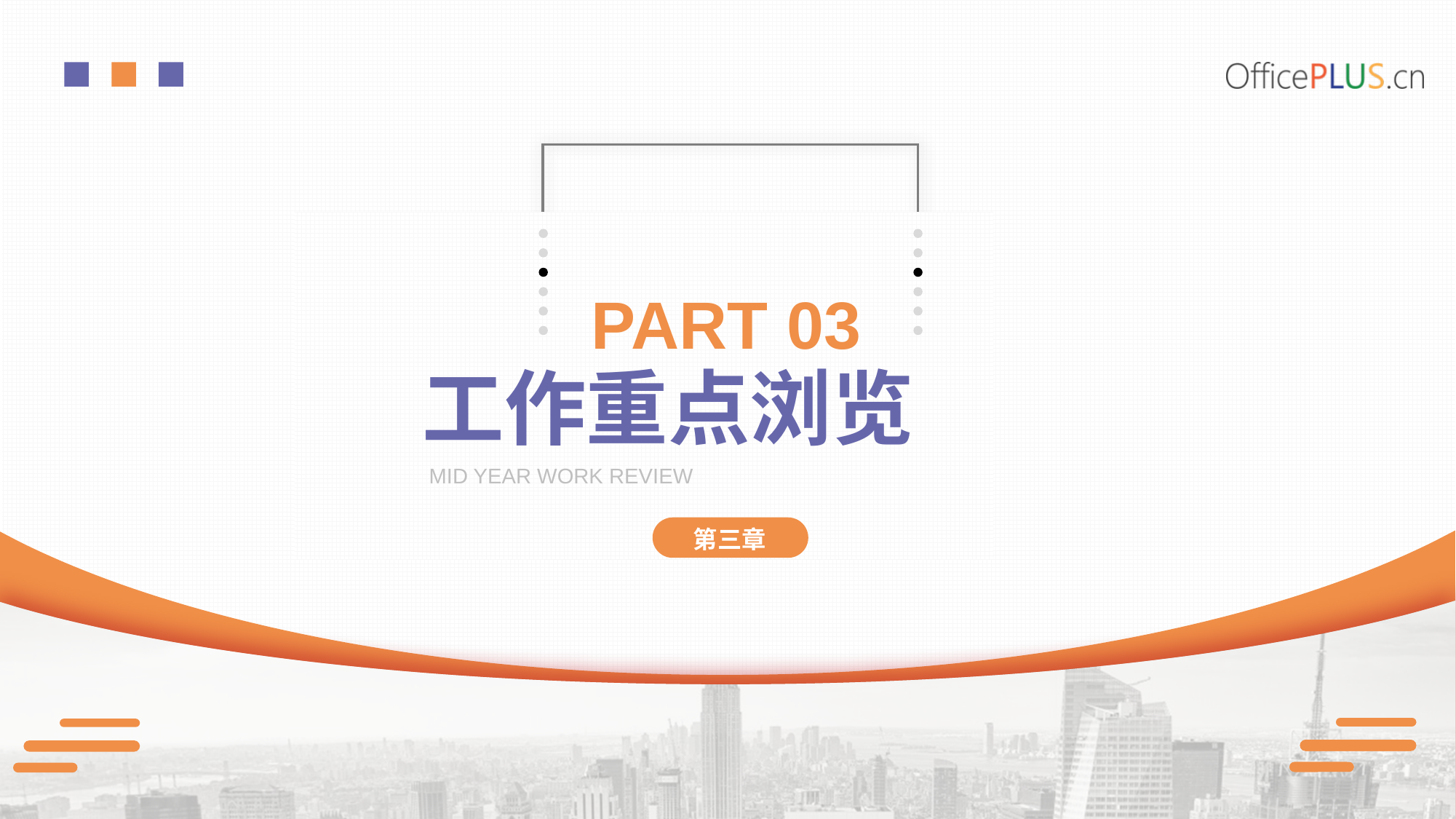

PART 03
工作重点浏览
MID YEAR WORK REVIEW

第三章